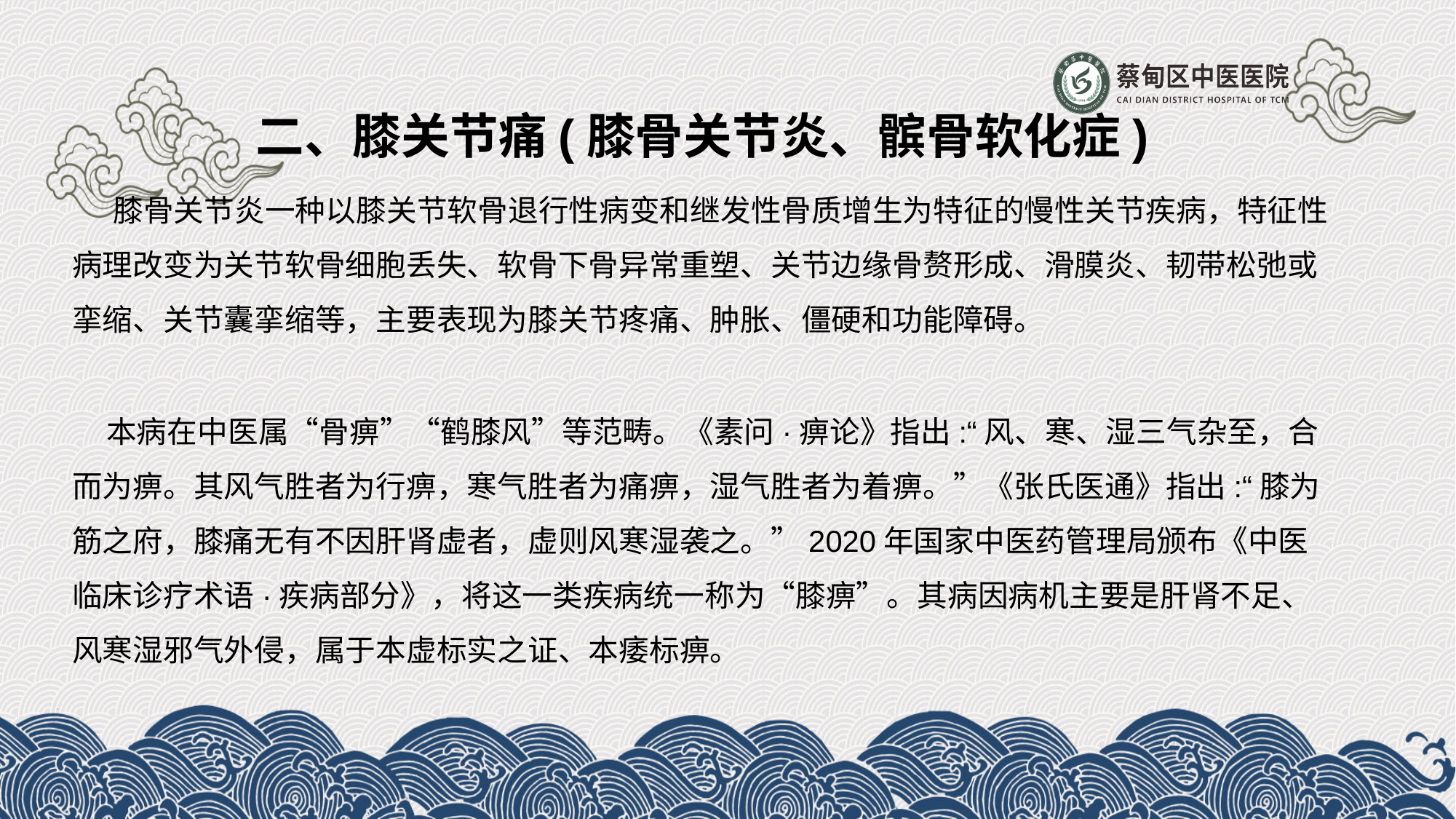

二、膝关节痛(膝骨关节炎、髌骨软化症)

     膝骨关节炎一种以膝关节软骨退行性病变和继发性骨质增生为特征的慢性关节疾病，特征性病理改变为关节软骨细胞丢失、软骨下骨异常重塑、关节边缘骨赘形成、滑膜炎、韧带松弛或挛缩、关节囊挛缩等，主要表现为膝关节疼痛、肿胀、僵硬和功能障碍。

    本病在中医属“骨痹”“鹤膝风”等范畴。《素问·痹论》指出:“风、寒、湿三气杂至，合而为痹。其风气胜者为行痹，寒气胜者为痛痹，湿气胜者为着痹。”《张氏医通》指出:“膝为筋之府，膝痛无有不因肝肾虚者，虚则风寒湿袭之。”2020年国家中医药管理局颁布《中医临床诊疗术语·疾病部分》，将这一类疾病统一称为“膝痹”。其病因病机主要是肝肾不足、风寒湿邪气外侵，属于本虚标实之证、本痿标痹。